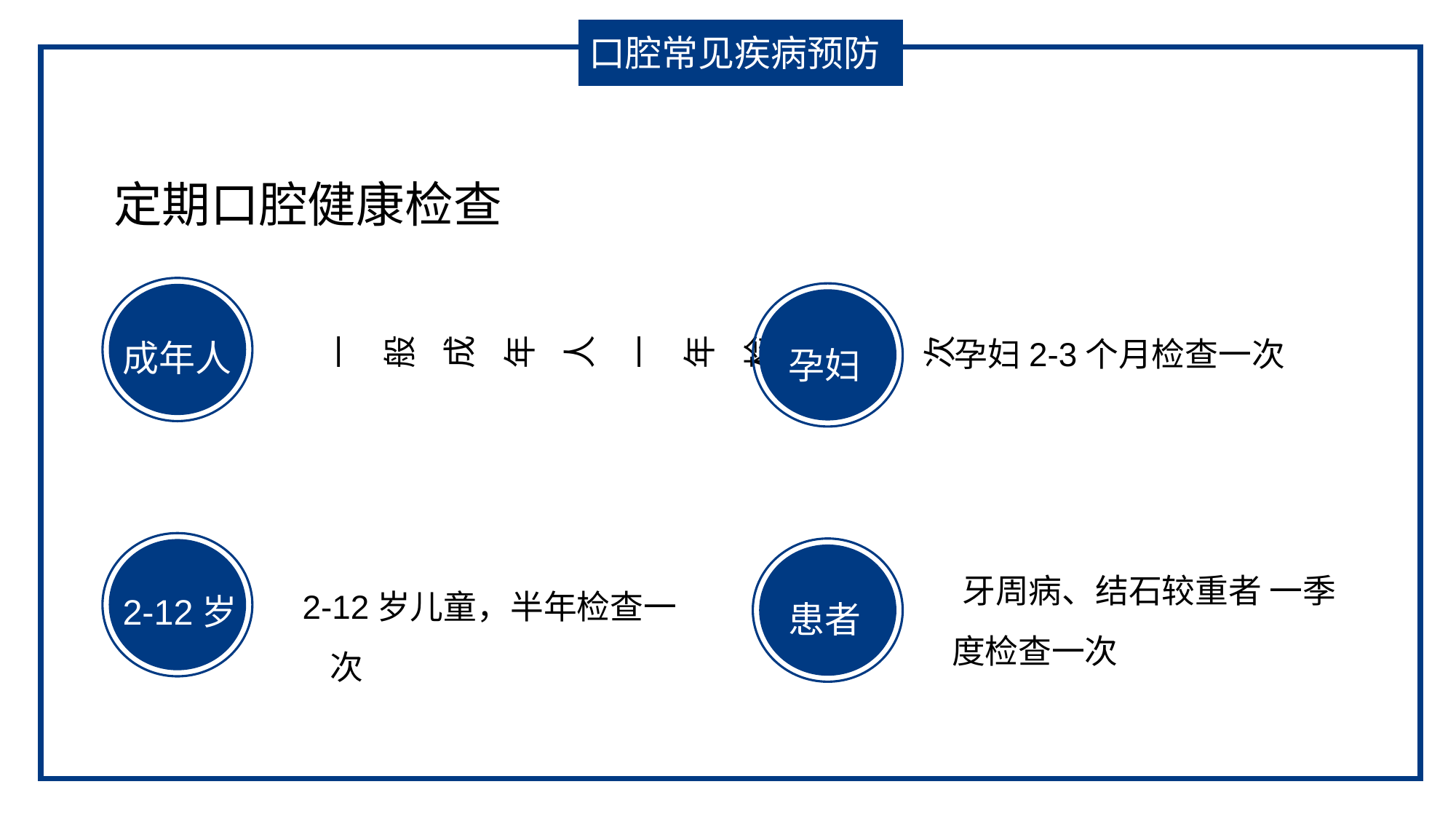

口腔常见疾病预防

定期口腔健康检查
一般成年人一年检查一次
孕妇2-3个月检查一次

成年人

孕妇
2-12岁儿童，半年检查一次
    牙周病、结石较重者 一季度检查一次

2-12岁

患者